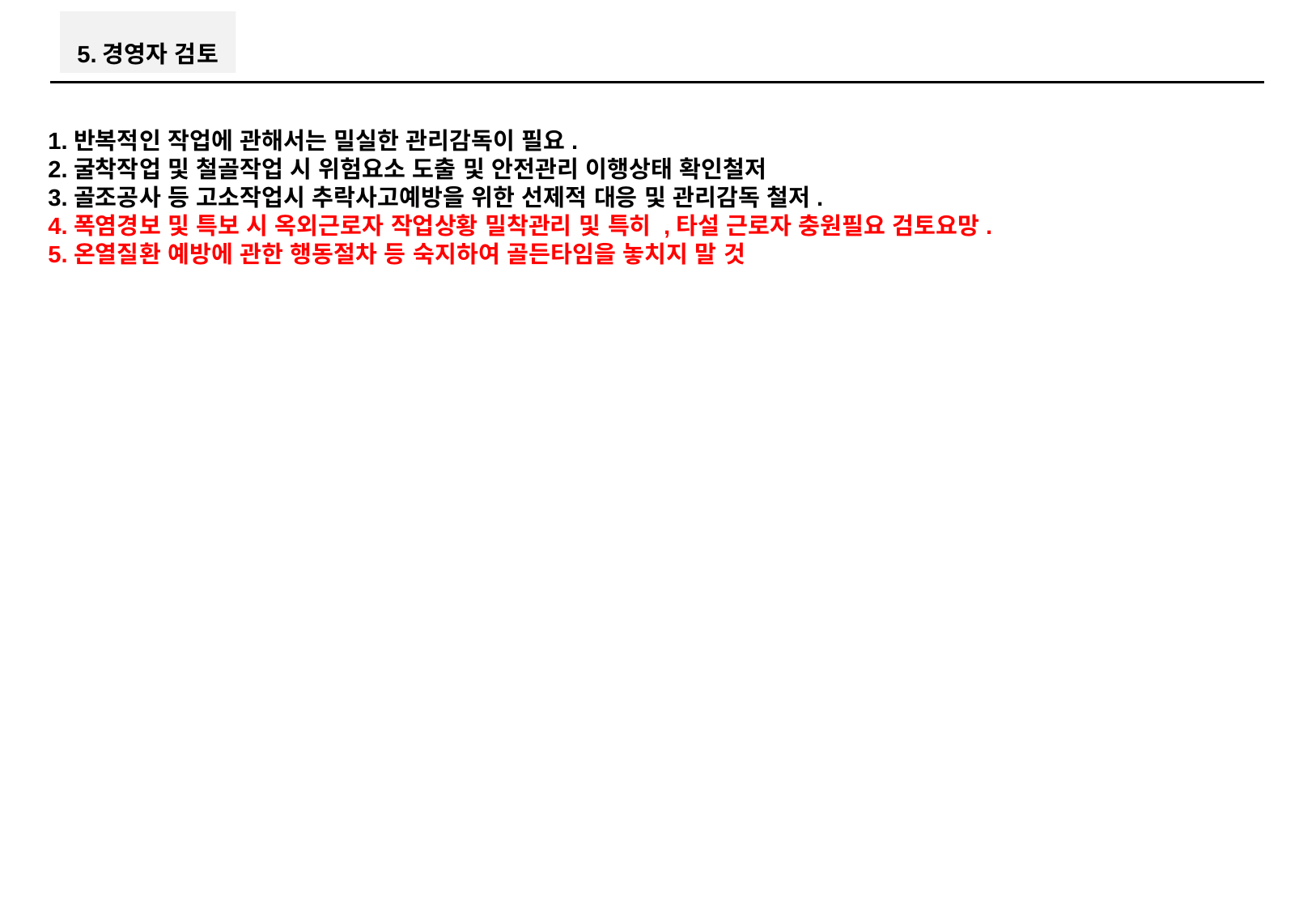

5.경영자 검토

1.반복적인 작업에 관해서는 밀실한 관리감독이 필요.
2.굴착작업 및 철골작업 시 위험요소 도출 및 안전관리 이행상태 확인철저
3.골조공사 등 고소작업시 추락사고예방을 위한 선제적 대응 및 관리감독 철저.
4.폭염경보 및 특보 시 옥외근로자 작업상황 밀착관리 및 특히 ,타설 근로자 충원필요 검토요망.
5.온열질환 예방에 관한 행동절차 등 숙지하여 골든타임을 놓치지 말 것